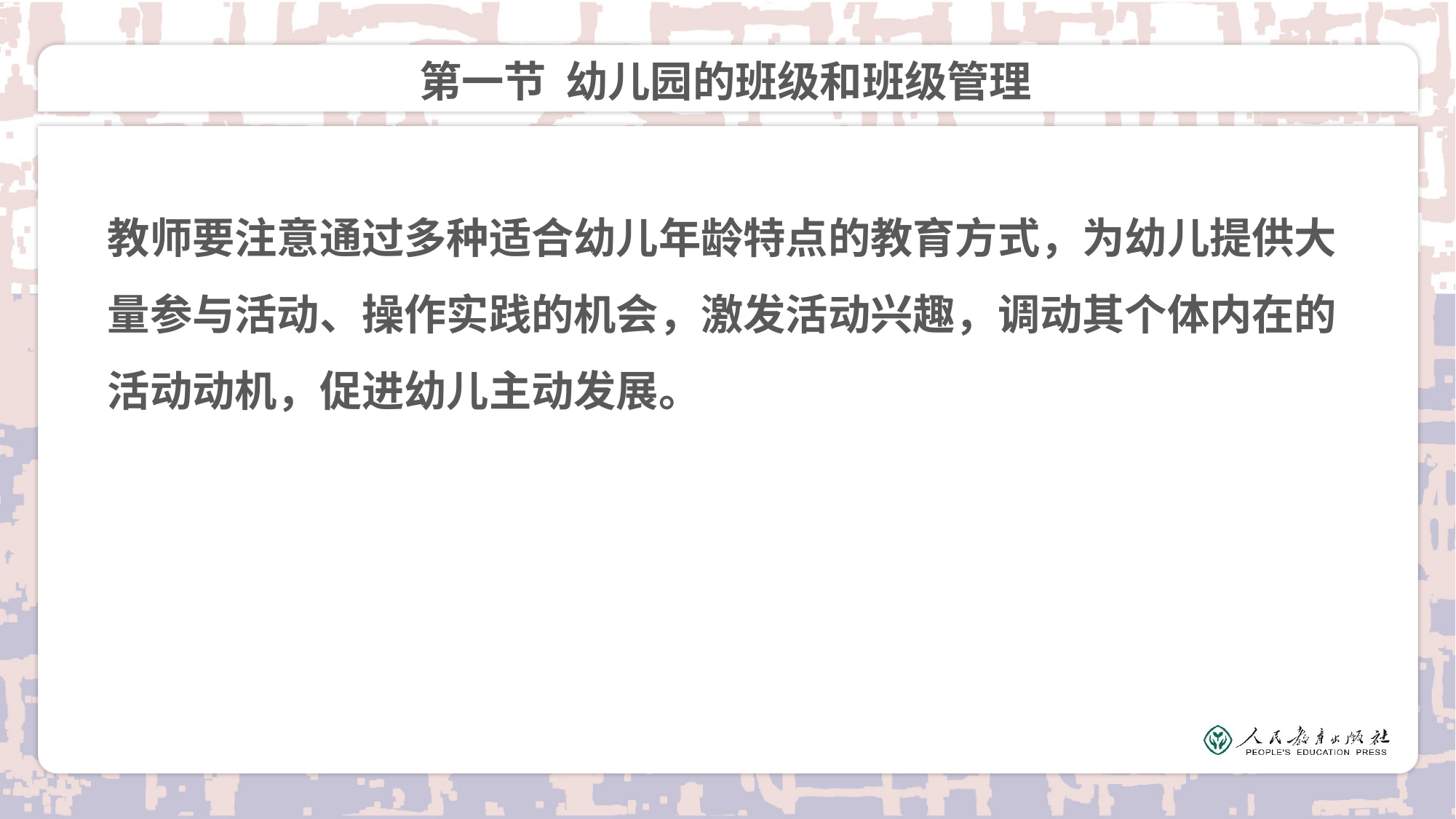

# 第一节  幼儿园的班级和班级管理
教师要注意通过多种适合幼儿年龄特点的教育方式，为幼儿提供大量参与活动、操作实践的机会，激发活动兴趣，调动其个体内在的活动动机，促进幼儿主动发展。